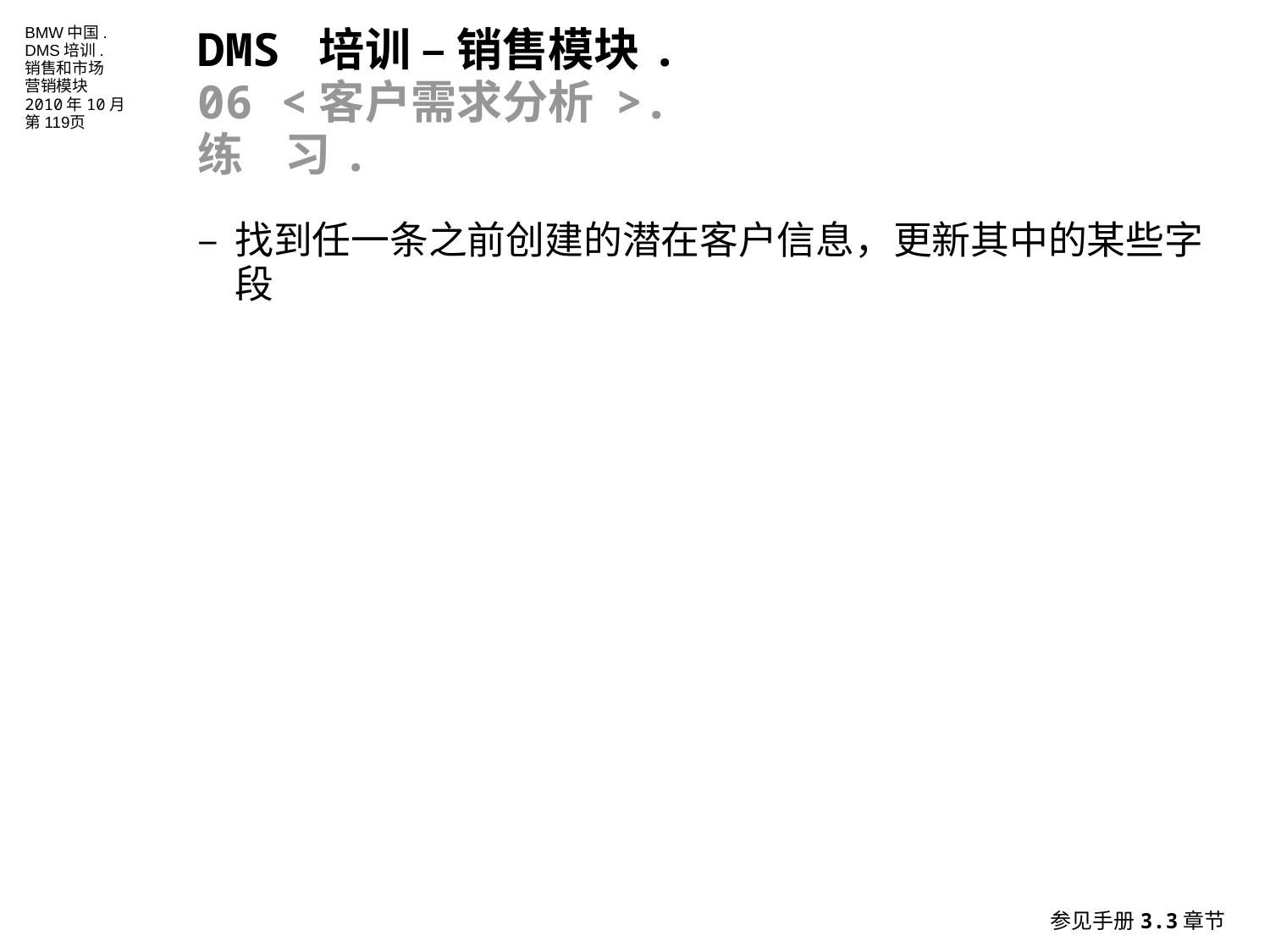

DMS 培训 – 销售模块.
06 <客户需求分析 >.
练    习.
–	找到任一条之前创建的潜在客户信息，更新其中的某些字段

参见手册3.3章节